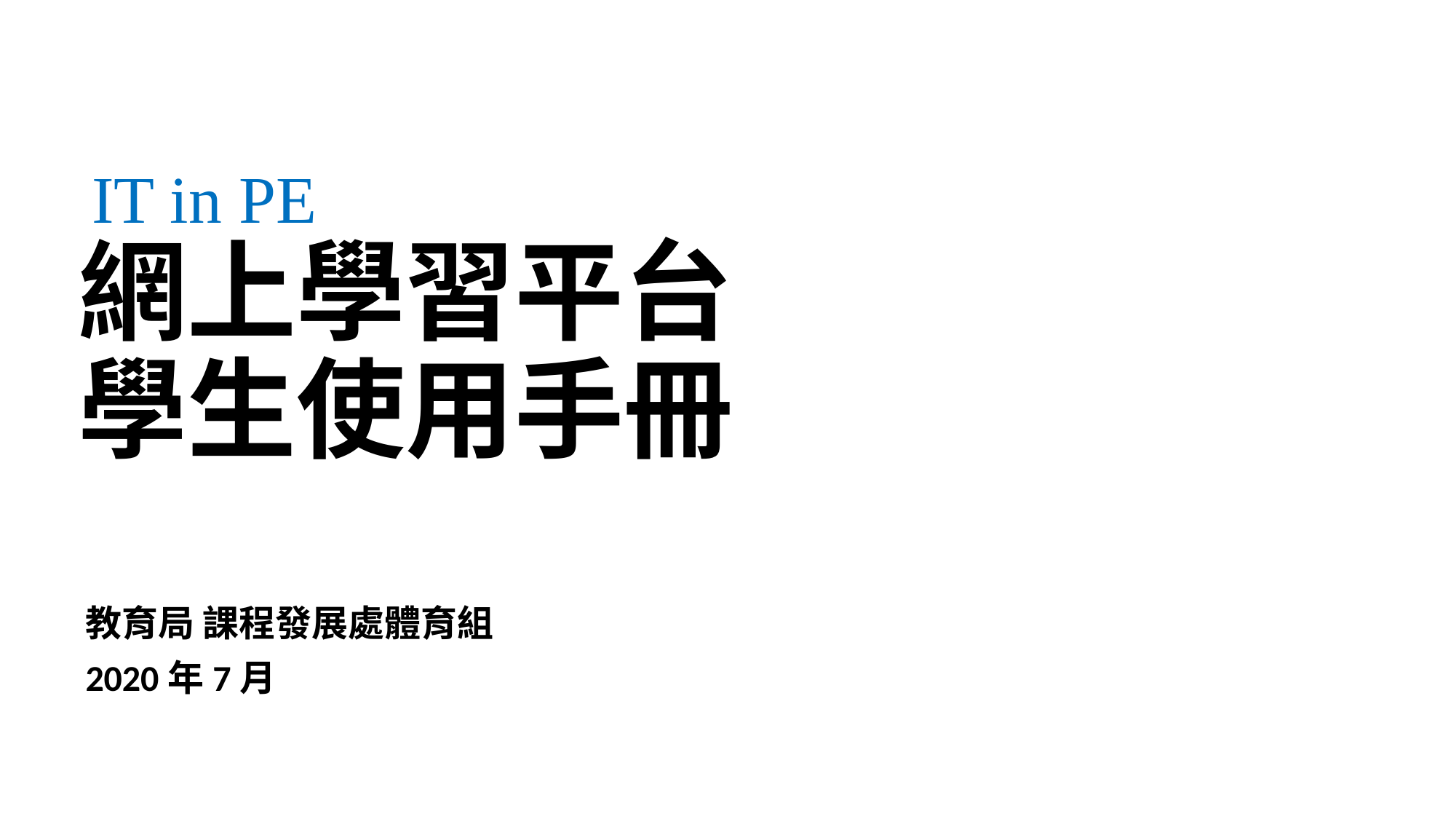

# IT in PE 網上學習平台 學生使用手冊

教育局 課程發展處體育組
2020年7月
1